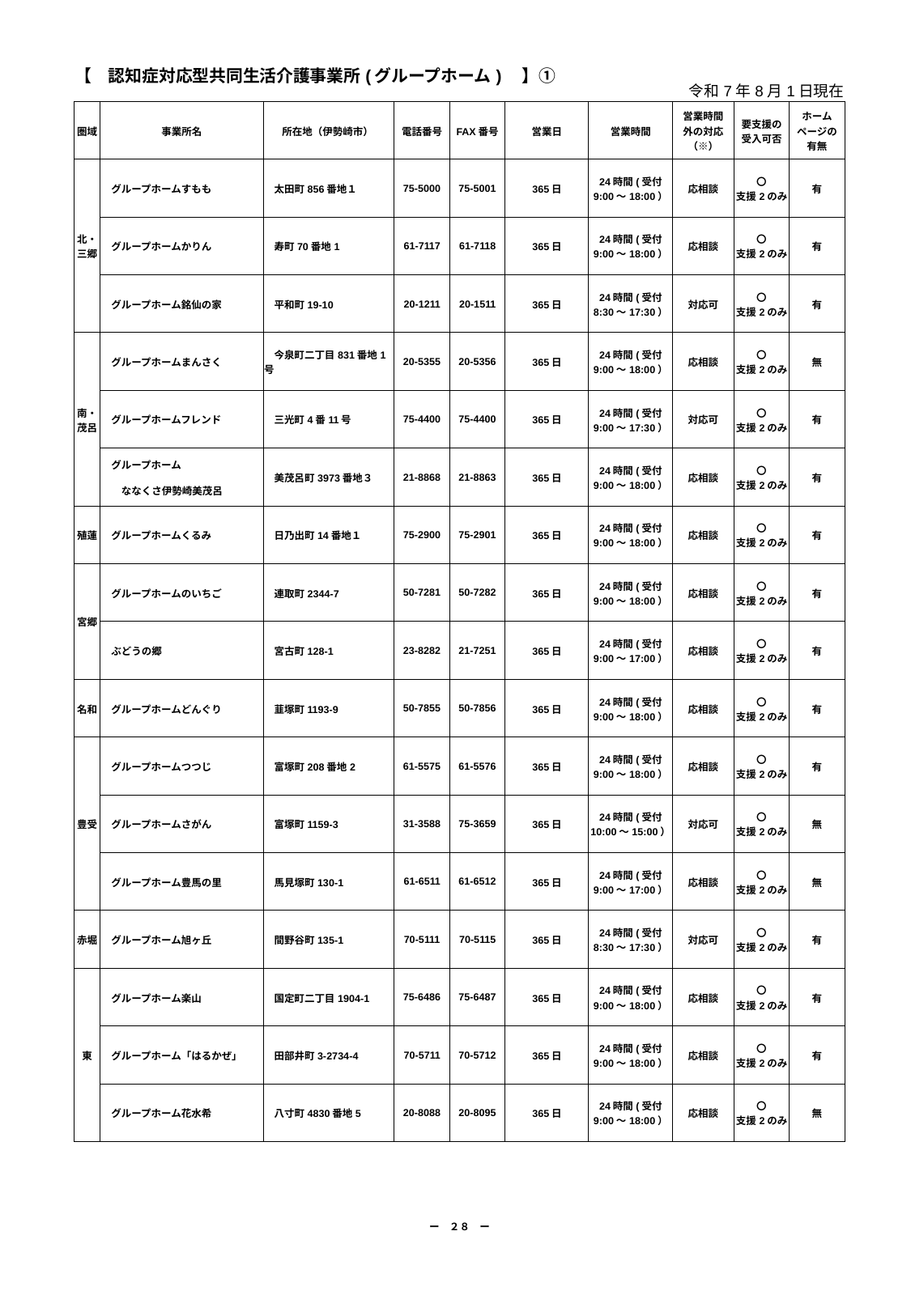

| 【　認知症対応型共同生活介護事業所(グループホーム)　】① |  |  |  |  |  |  | 令和7年8月1日現在 |  |  |
| --- | --- | --- | --- | --- | --- | --- | --- | --- | --- |
| 圏域 | 事業所名 | 所在地（伊勢崎市） | 電話番号 | FAX番号 | 営業日 | 営業時間 | 営業時間 外の対応 （※） | 要支援の 受入可否 | ホーム ページの 有無 |
| 北・三郷 | グループホームすもも | 太田町856番地１ | 75-5000 | 75-5001 | 365日 | 24時間(受付 9:00～18:00） | 応相談 | 〇 支援2のみ | 有 |
|  | グループホームかりん | 寿町70番地1 | 61-7117 | 61-7118 | 365日 | 24時間(受付 9:00～18:00） | 応相談 | 〇 支援2のみ | 有 |
|  | グループホーム銘仙の家 | 平和町19-10 | 20-1211 | 20-1511 | 365日 | 24時間(受付 8:30～17:30） | 対応可 | 〇 支援2のみ | 有 |
| 南・茂呂 | グループホームまんさく | 今泉町二丁目831番地1号 | 20-5355 | 20-5356 | 365日 | 24時間(受付 9:00～18:00） | 応相談 | 〇 支援2のみ | 無 |
|  | グループホームフレンド | 三光町4番11号 | 75-4400 | 75-4400 | 365日 | 24時間(受付 9:00～17:30） | 対応可 | 〇 支援2のみ | 有 |
|  | グループホーム 　　ななくさ伊勢崎美茂呂 | 美茂呂町3973番地３ | 21-8868 | 21-8863 | 365日 | 24時間(受付 9:00～18:00） | 応相談 | 〇 支援2のみ | 有 |
| 殖蓮 | グループホームくるみ | 日乃出町14番地１ | 75-2900 | 75-2901 | 365日 | 24時間(受付 9:00～18:00） | 応相談 | 〇 支援2のみ | 有 |
| 宮郷 | グループホームのいちご | 連取町2344-7 | 50-7281 | 50-7282 | 365日 | 24時間(受付 9:00～18:00） | 応相談 | 〇 支援2のみ | 有 |
|  | ぶどうの郷 | 宮古町128-1 | 23-8282 | 21-7251 | 365日 | 24時間(受付 9:00～17:00） | 応相談 | 〇 支援2のみ | 有 |
| 名和 | グループホームどんぐり | 韮塚町1193-9 | 50-7855 | 50-7856 | 365日 | 24時間(受付 9:00～18:00） | 応相談 | 〇 支援2のみ | 有 |
| 豊受 | グループホームつつじ | 富塚町208番地2 | 61-5575 | 61-5576 | 365日 | 24時間(受付 9:00～18:00） | 応相談 | 〇 支援2のみ | 有 |
|  | グループホームさがん | 富塚町1159-3 | 31-3588 | 75-3659 | 365日 | 24時間(受付 10:00～15:00） | 対応可 | 〇 支援2のみ | 無 |
|  | グループホーム豊馬の里 | 馬見塚町130-1 | 61-6511 | 61-6512 | 365日 | 24時間(受付 9:00～17:00） | 応相談 | 〇 支援2のみ | 無 |
| 赤堀 | グループホーム旭ヶ丘 | 間野谷町135-1 | 70-5111 | 70-5115 | 365日 | 24時間(受付 8:30～17:30） | 対応可 | 〇 支援2のみ | 有 |
| 東 | グループホーム楽山 | 国定町二丁目1904-1 | 75-6486 | 75-6487 | 365日 | 24時間(受付 9:00～18:00） | 応相談 | 〇 支援2のみ | 有 |
|  | グループホーム「はるかぜ」 | 田部井町3-2734-4 | 70-5711 | 70-5712 | 365日 | 24時間(受付 9:00～18:00） | 応相談 | 〇 支援2のみ | 有 |
|  | グループホーム花水希 | 八寸町4830番地5 | 20-8088 | 20-8095 | 365日 | 24時間(受付 9:00～18:00） | 応相談 | 〇 支援2のみ | 無 |
|  |  |  |  |  |  |  |  |  |  |
|  |  |  |  |  |  |  |  |  |  |
| ー　２８　ー |  |  |  |  |  |  |  |  |  |